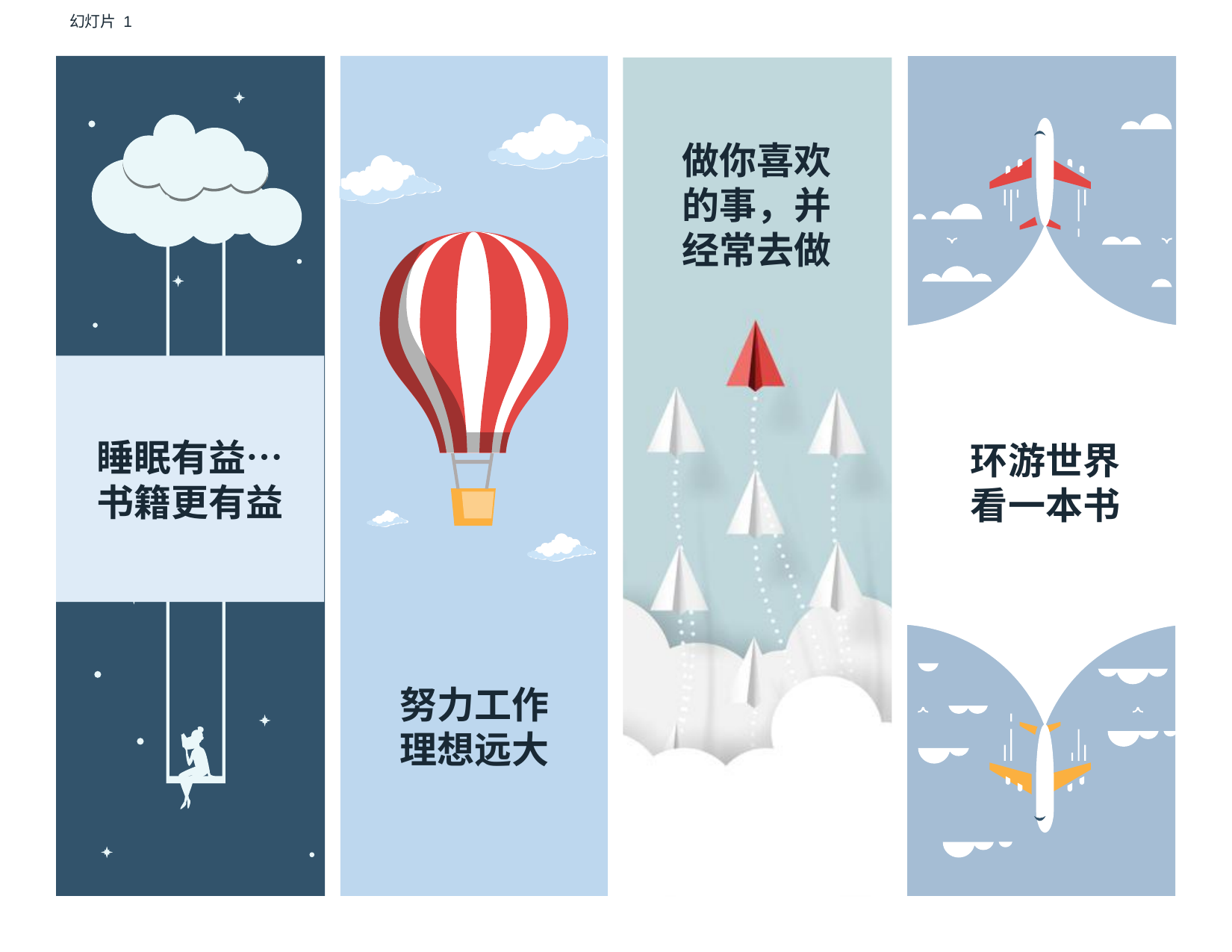

# 幻灯片 1
做你喜欢
的事，并
经常去做
睡眠有益…
书籍更有益
环游世界
看一本书
努力工作
理想远大